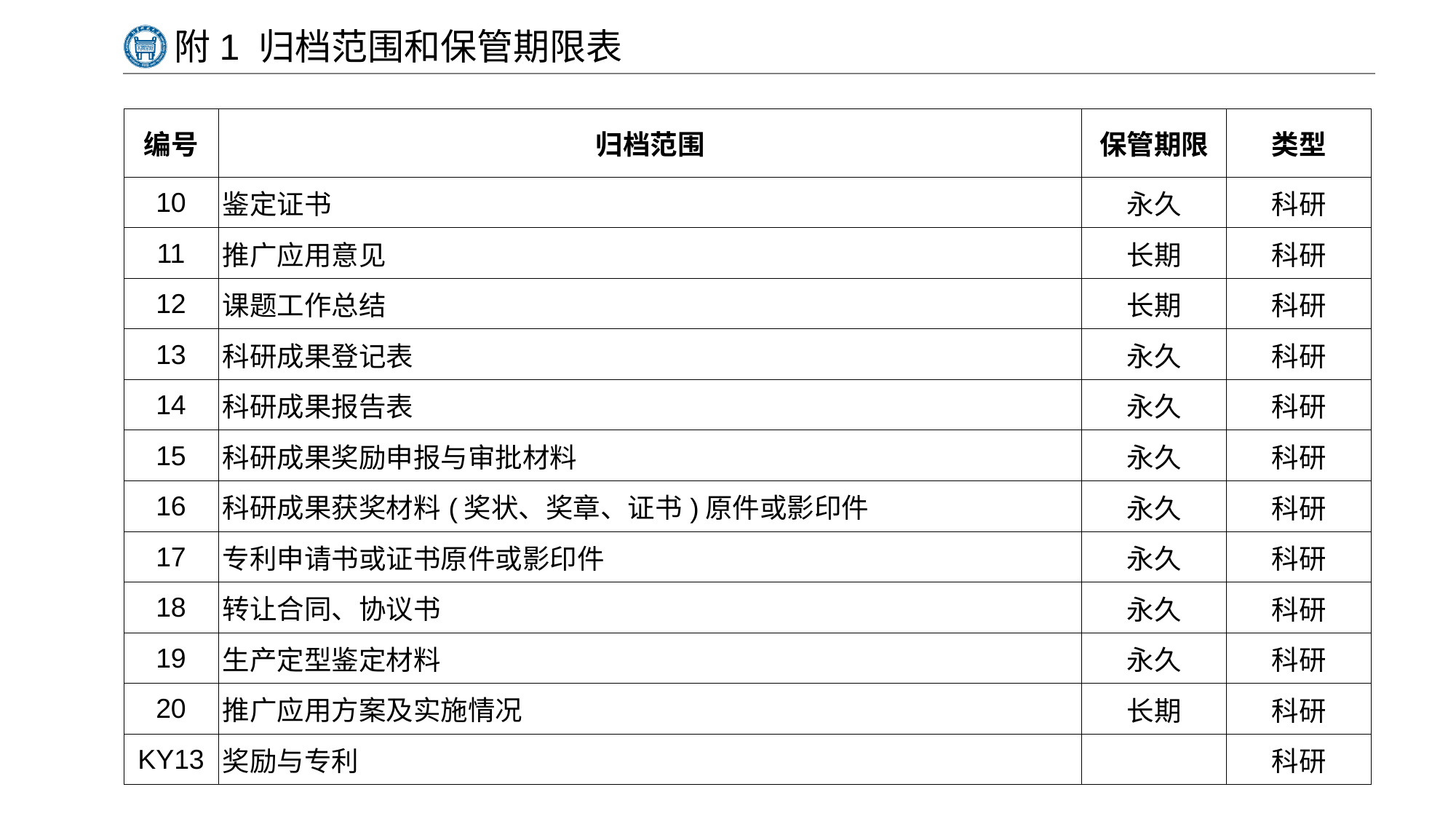

# 附1 归档范围和保管期限表
| 编号 | 归档范围 | 保管期限 | 类型 |
| --- | --- | --- | --- |
| 10 | 鉴定证书 | 永久 | 科研 |
| 11 | 推广应用意见 | 长期 | 科研 |
| 12 | 课题工作总结 | 长期 | 科研 |
| 13 | 科研成果登记表 | 永久 | 科研 |
| 14 | 科研成果报告表 | 永久 | 科研 |
| 15 | 科研成果奖励申报与审批材料 | 永久 | 科研 |
| 16 | 科研成果获奖材料(奖状、奖章、证书)原件或影印件 | 永久 | 科研 |
| 17 | 专利申请书或证书原件或影印件 | 永久 | 科研 |
| 18 | 转让合同、协议书 | 永久 | 科研 |
| 19 | 生产定型鉴定材料 | 永久 | 科研 |
| 20 | 推广应用方案及实施情况 | 长期 | 科研 |
| KY13 | 奖励与专利 |  | 科研 |